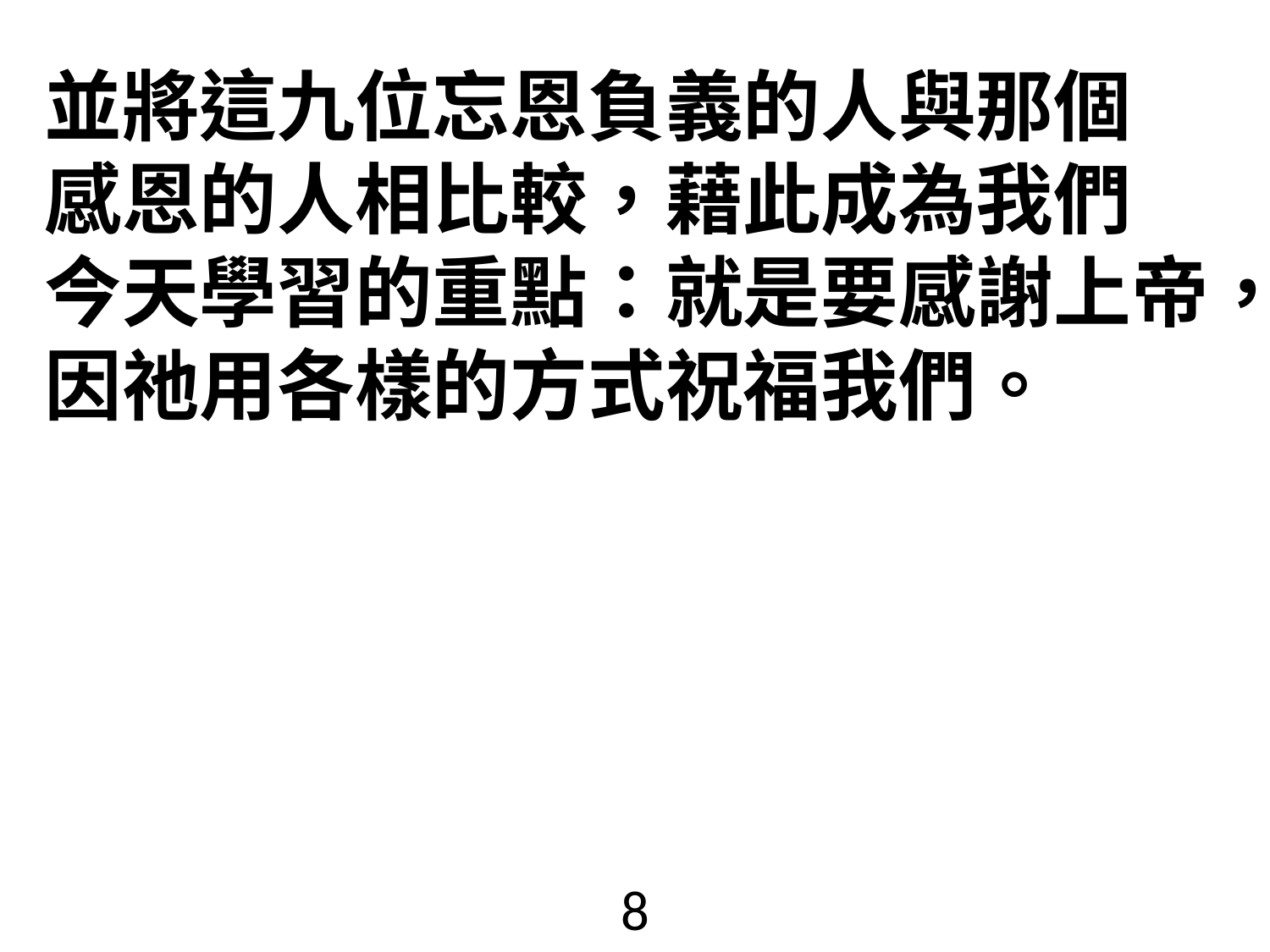

# 並將這九位忘恩負義的人與那個 感恩的人相比較，藉此成為我們 今天學習的重點：就是要感謝上帝，因祂用各樣的方式祝福我們。
8